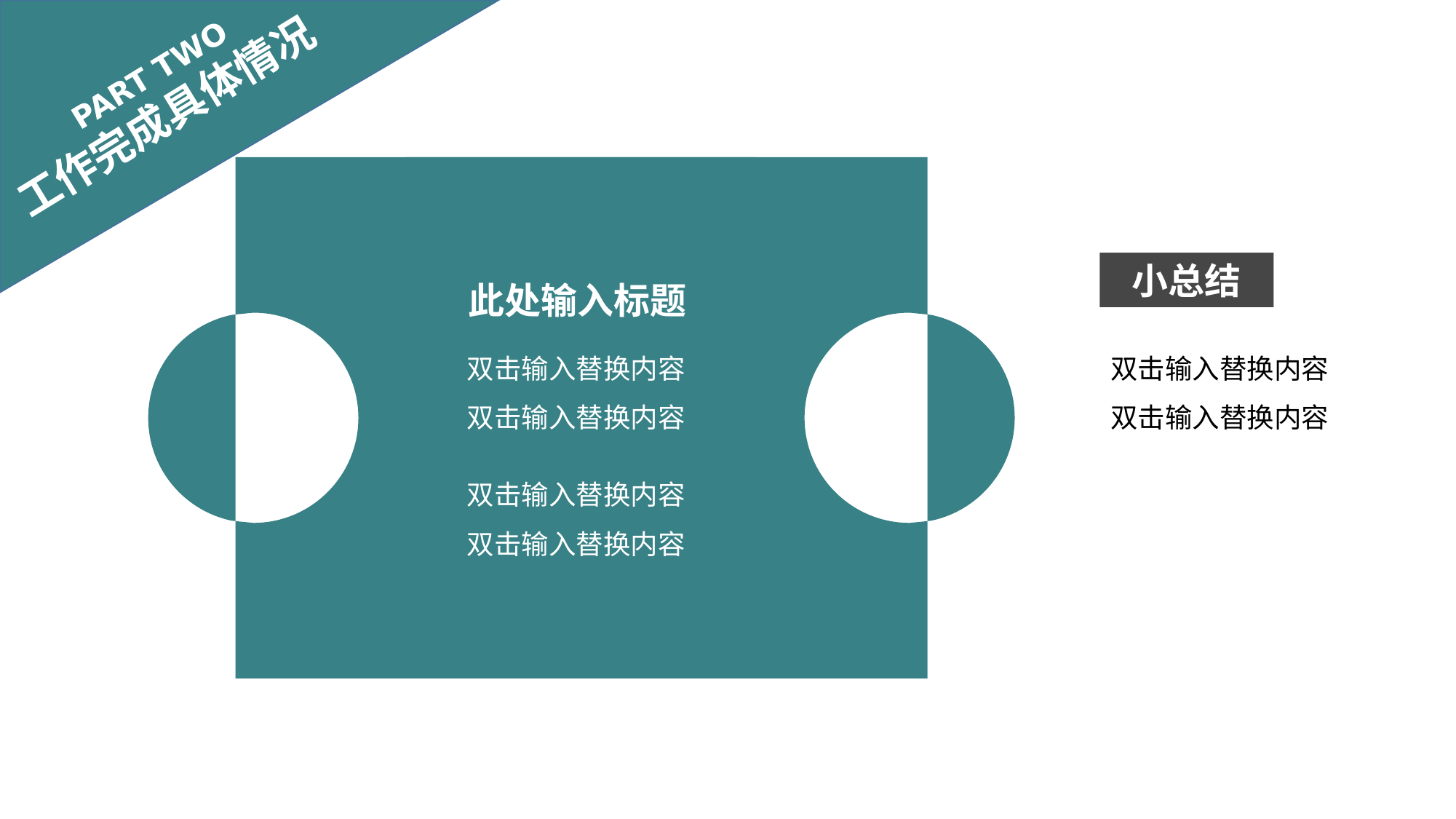

PART TWO
工作完成具体情况

小总结
TEXT
Your text here.
此处输入标题
双击输入替换内容双击输入替换内容
双击输入替换内容双击输入替换内容
TEXT HERE
双击输入替换内容双击输入替换内容